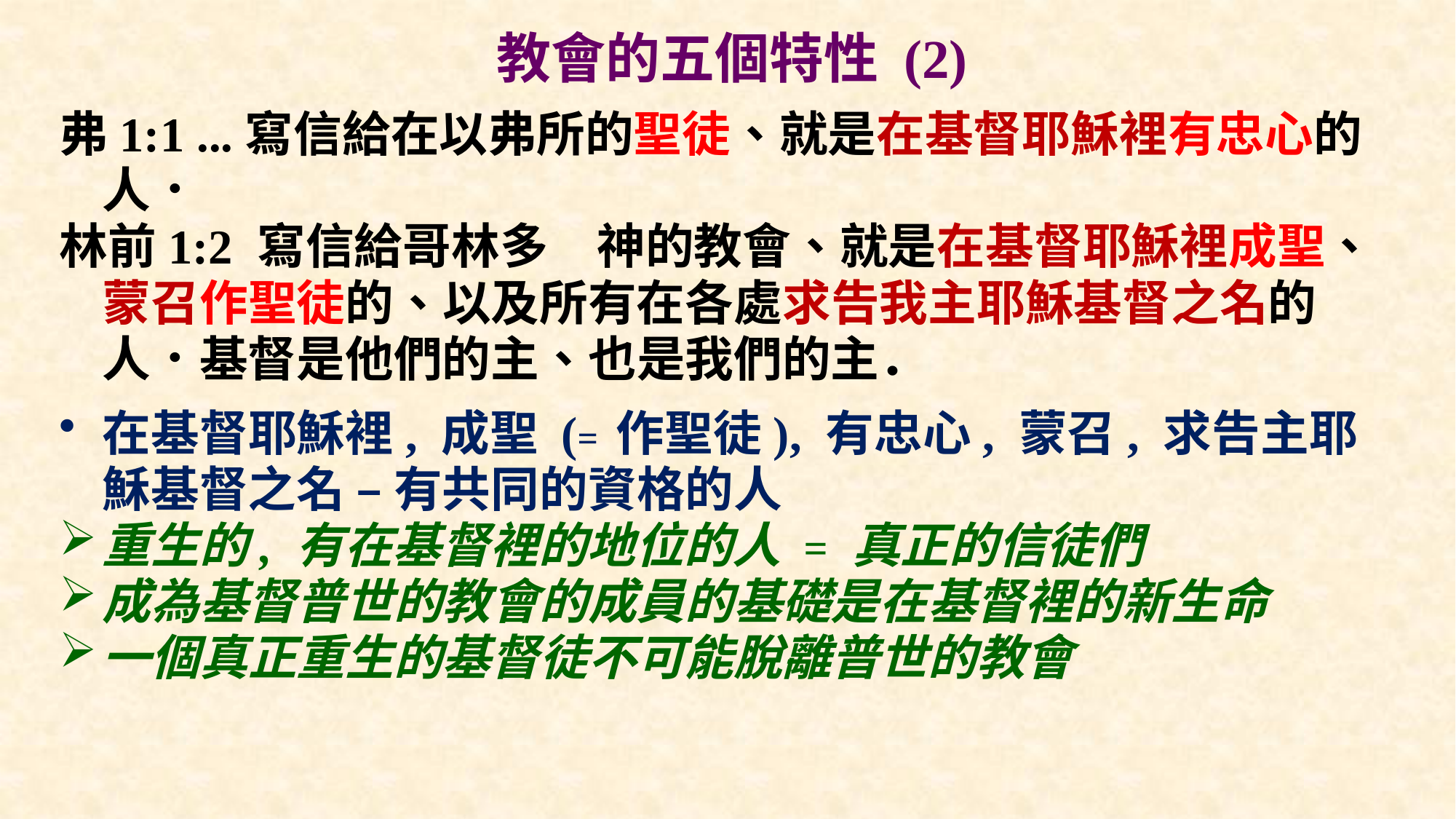

# 教會的五個特性 (2)
弗1:1 ...寫信給在以弗所的聖徒、就是在基督耶穌裡有忠心的人．
林前1:2 寫信給哥林多　神的教會、就是在基督耶穌裡成聖、蒙召作聖徒的、以及所有在各處求告我主耶穌基督之名的人．基督是他們的主、也是我們的主．
在基督耶穌裡, 成聖 (= 作聖徒), 有忠心, 蒙召, 求告主耶穌基督之名 – 有共同的資格的人
重生的, 有在基督裡的地位的人 = 真正的信徒們
成為基督普世的教會的成員的基礎是在基督裡的新生命
一個真正重生的基督徒不可能脫離普世的教會